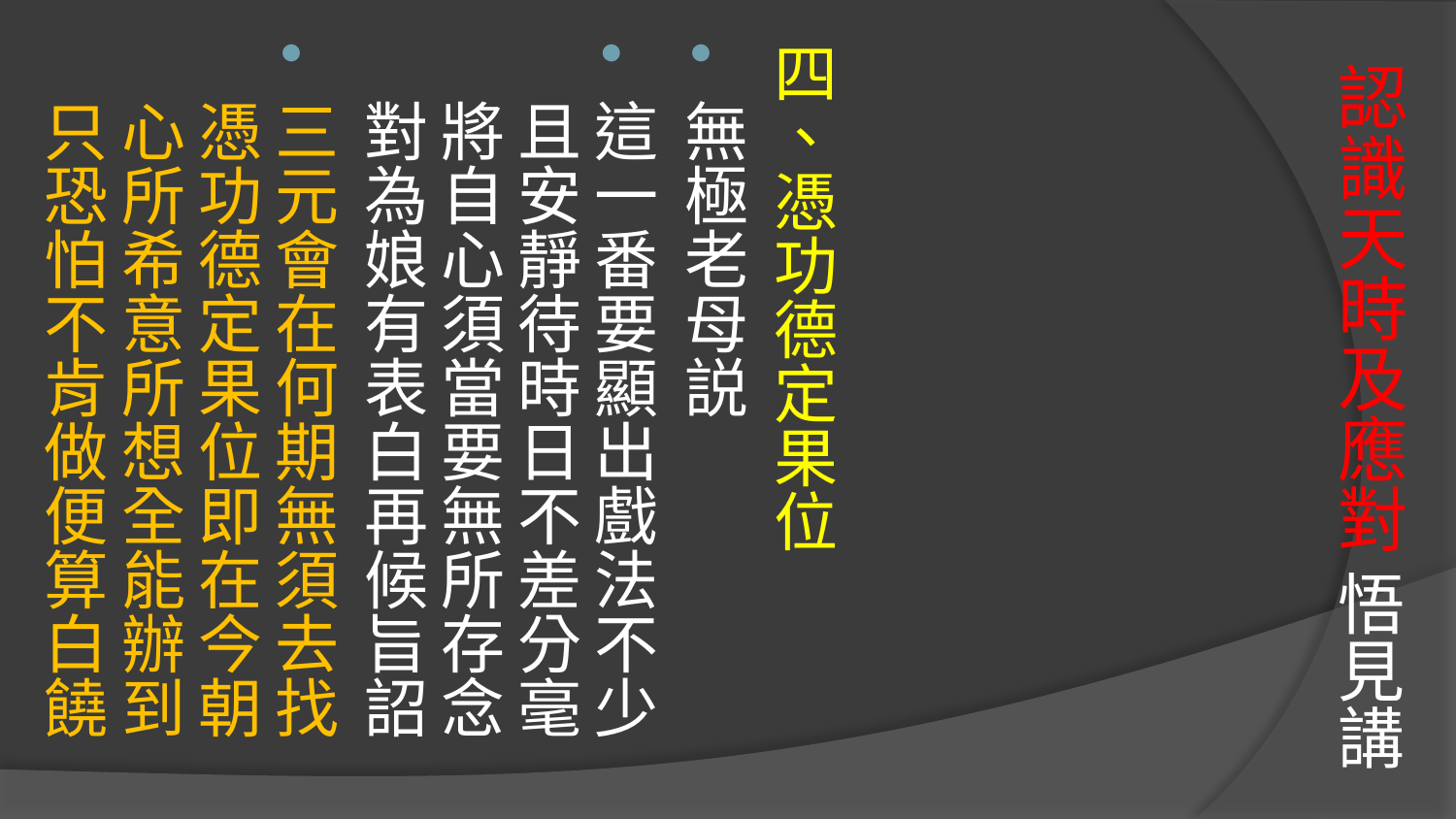

四、憑功德定果位
無極老母説
這一番要顯出戲法不少
且安靜待時日不差分毫
將自心須當要無所存念
對為娘有表白再候旨詔
三元會在何期無須去找
憑功德定果位即在今朝
心所希意所想全能辦到
只恐怕不肯做便算白饒
# 認識天時及應對 悟見講